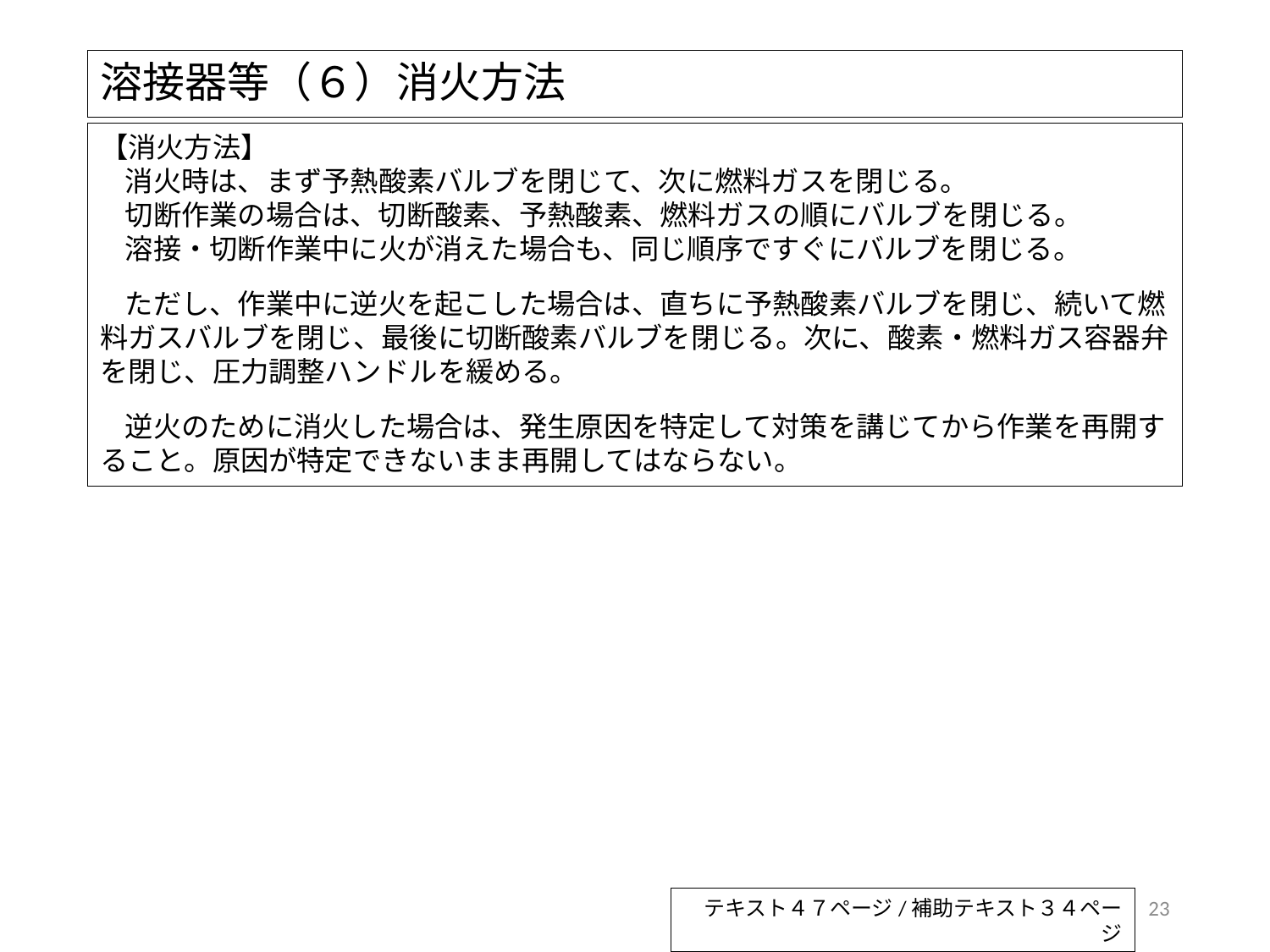

# 溶接器等（６）消火方法
【消火方法】
消火時は、まず予熱酸素バルブを閉じて、次に燃料ガスを閉じる。
切断作業の場合は、切断酸素、予熱酸素、燃料ガスの順にバルブを閉じる。
溶接・切断作業中に火が消えた場合も、同じ順序ですぐにバルブを閉じる。

ただし、作業中に逆火を起こした場合は、直ちに予熱酸素バルブを閉じ、続いて燃料ガスバルブを閉じ、最後に切断酸素バルブを閉じる。次に、酸素・燃料ガス容器弁を閉じ、圧力調整ハンドルを緩める。

逆火のために消火した場合は、発生原因を特定して対策を講じてから作業を再開すること。原因が特定できないまま再開してはならない。
23
テキスト４７ページ/補助テキスト３４ページ